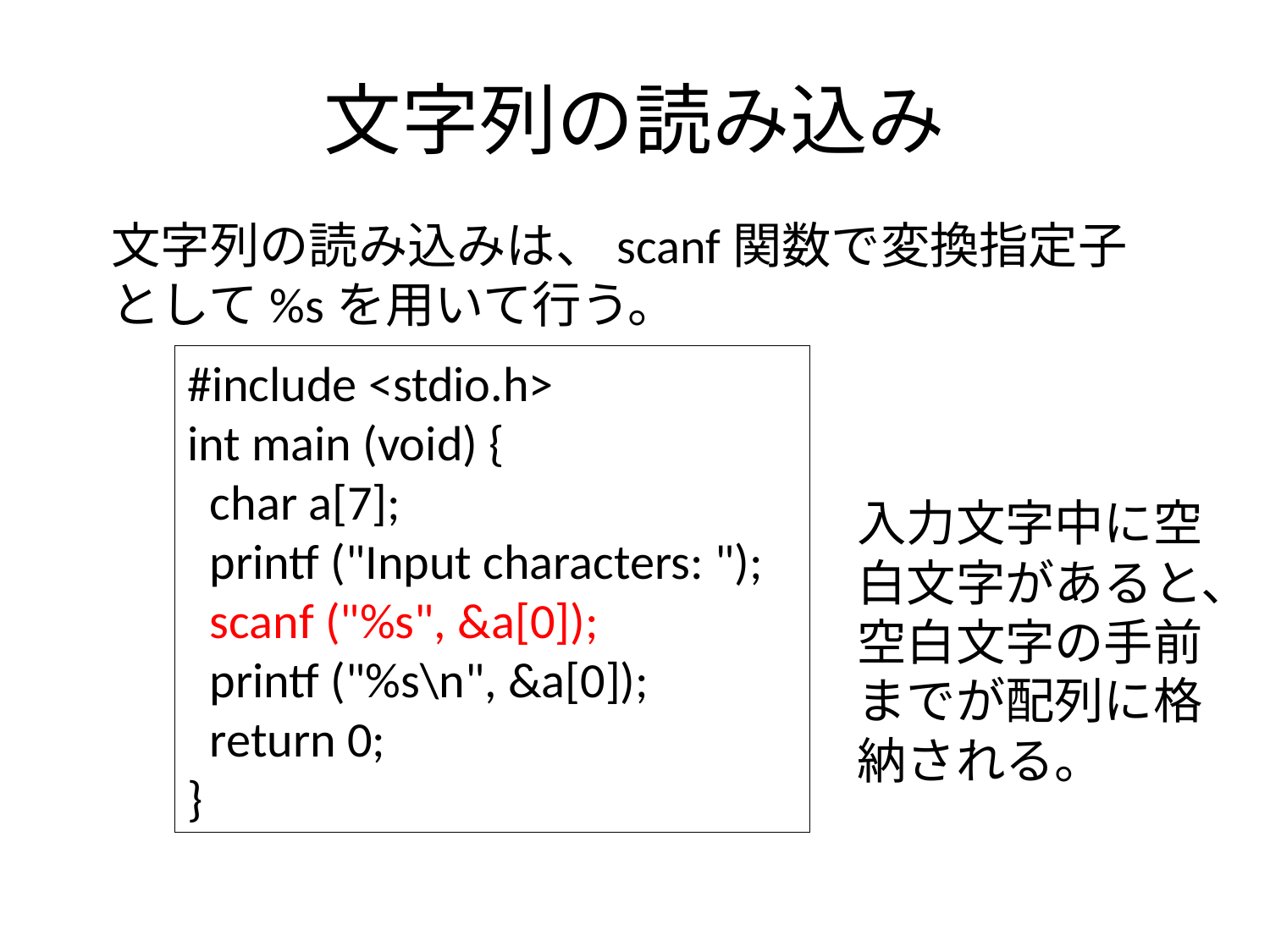

# 文字列の読み込み
文字列の読み込みは、scanf関数で変換指定子として%sを用いて行う。
#include <stdio.h>
int main (void) {
  char a[7];
  printf ("Input characters: ");
  scanf ("%s", &a[0]);
  printf ("%s\n", &a[0]);
  return 0;
}
入力文字中に空白文字があると、空白文字の手前までが配列に格納される。